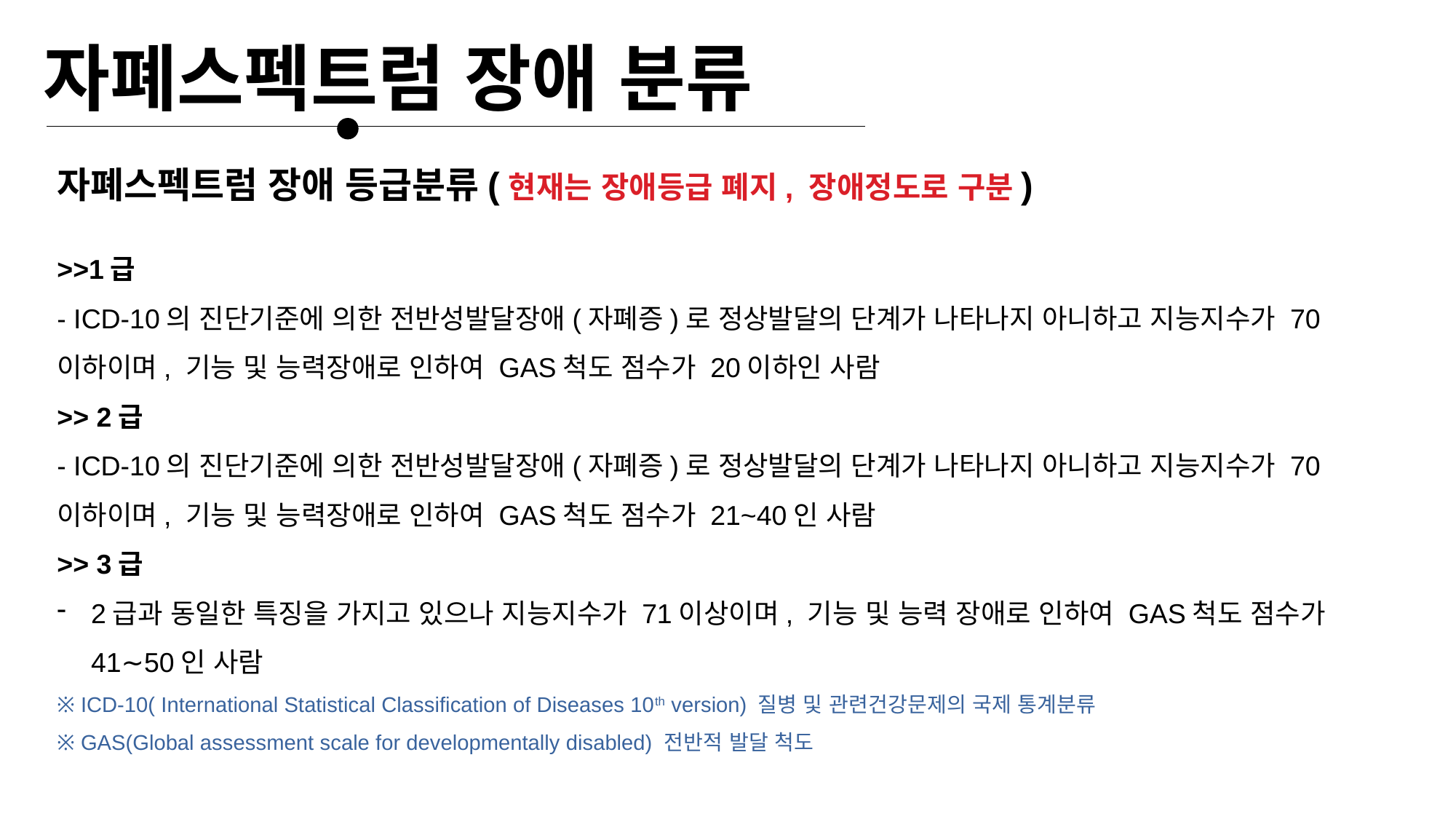

자폐스펙트럼 장애 분류

자폐스펙트럼 장애 등급분류(현재는 장애등급 폐지, 장애정도로 구분)
>>1급
- ICD-10의 진단기준에 의한 전반성발달장애(자폐증)로 정상발달의 단계가 나타나지 아니하고 지능지수가 70 이하이며, 기능 및 능력장애로 인하여 GAS척도 점수가 20이하인 사람
>> 2급
- ICD-10의 진단기준에 의한 전반성발달장애(자폐증)로 정상발달의 단계가 나타나지 아니하고 지능지수가 70 이하이며, 기능 및 능력장애로 인하여 GAS척도 점수가 21~40인 사람
>> 3급
2급과 동일한 특징을 가지고 있으나 지능지수가 71이상이며, 기능 및 능력 장애로 인하여 GAS척도 점수가 41∼50인 사람
※ ICD-10( International Statistical Classification of Diseases 10th version) 질병 및 관련건강문제의 국제 통계분류
※ GAS(Global assessment scale for developmentally disabled) 전반적 발달 척도